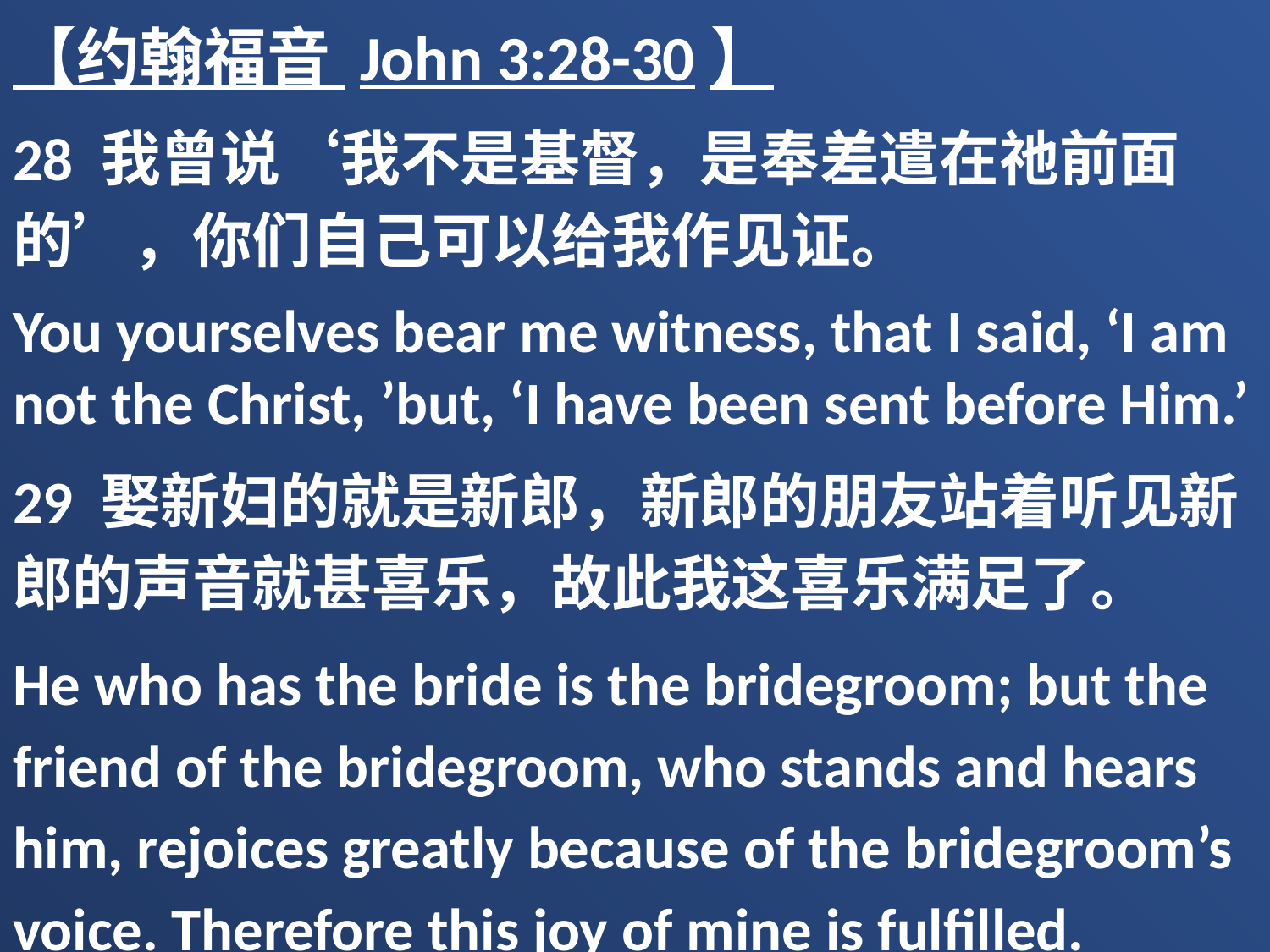

【约翰福音 John 3:28-30】
28 我曾说‘我不是基督，是奉差遣在祂前面的’，你们自己可以给我作见证。
You yourselves bear me witness, that I said, ‘I am not the Christ, ’but, ‘I have been sent before Him.’
29 娶新妇的就是新郎，新郎的朋友站着听见新郎的声音就甚喜乐，故此我这喜乐满足了。
He who has the bride is the bridegroom; but the friend of the bridegroom, who stands and hears him, rejoices greatly because of the bridegroom’s voice. Therefore this joy of mine is fulfilled.